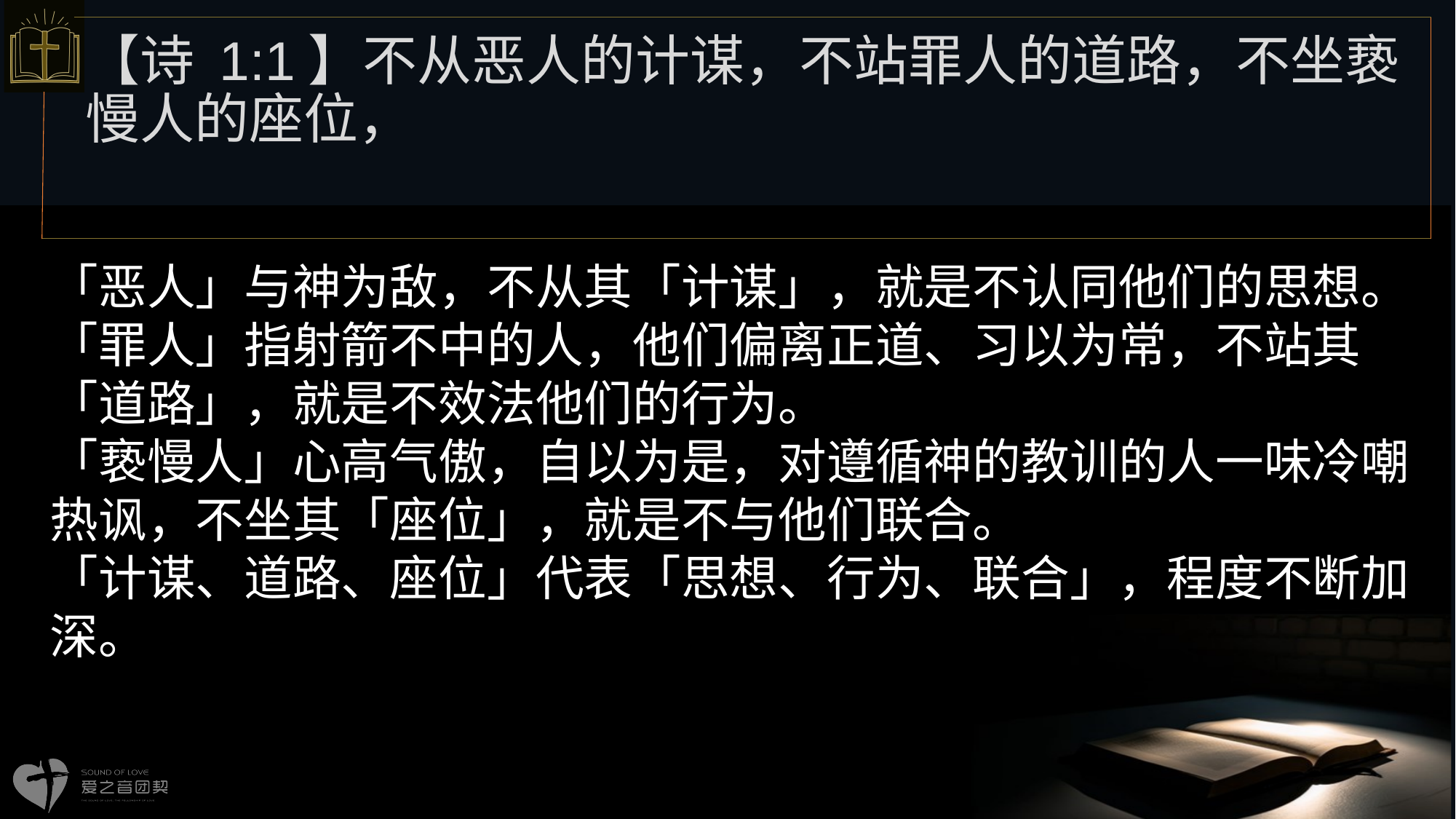

【诗 1:1】不从恶人的计谋，不站罪人的道路，不坐亵慢人的座位，
# 「恶人」与神为敌，不从其「计谋」，就是不认同他们的思想。 「罪人」指射箭不中的人，他们偏离正道、习以为常，不站其「道路」，就是不效法他们的行为。 「亵慢人」心高气傲，自以为是，对遵循神的教训的人一味冷嘲热讽，不坐其「座位」，就是不与他们联合。 「计谋、道路、座位」代表「思想、行为、联合」，程度不断加深。